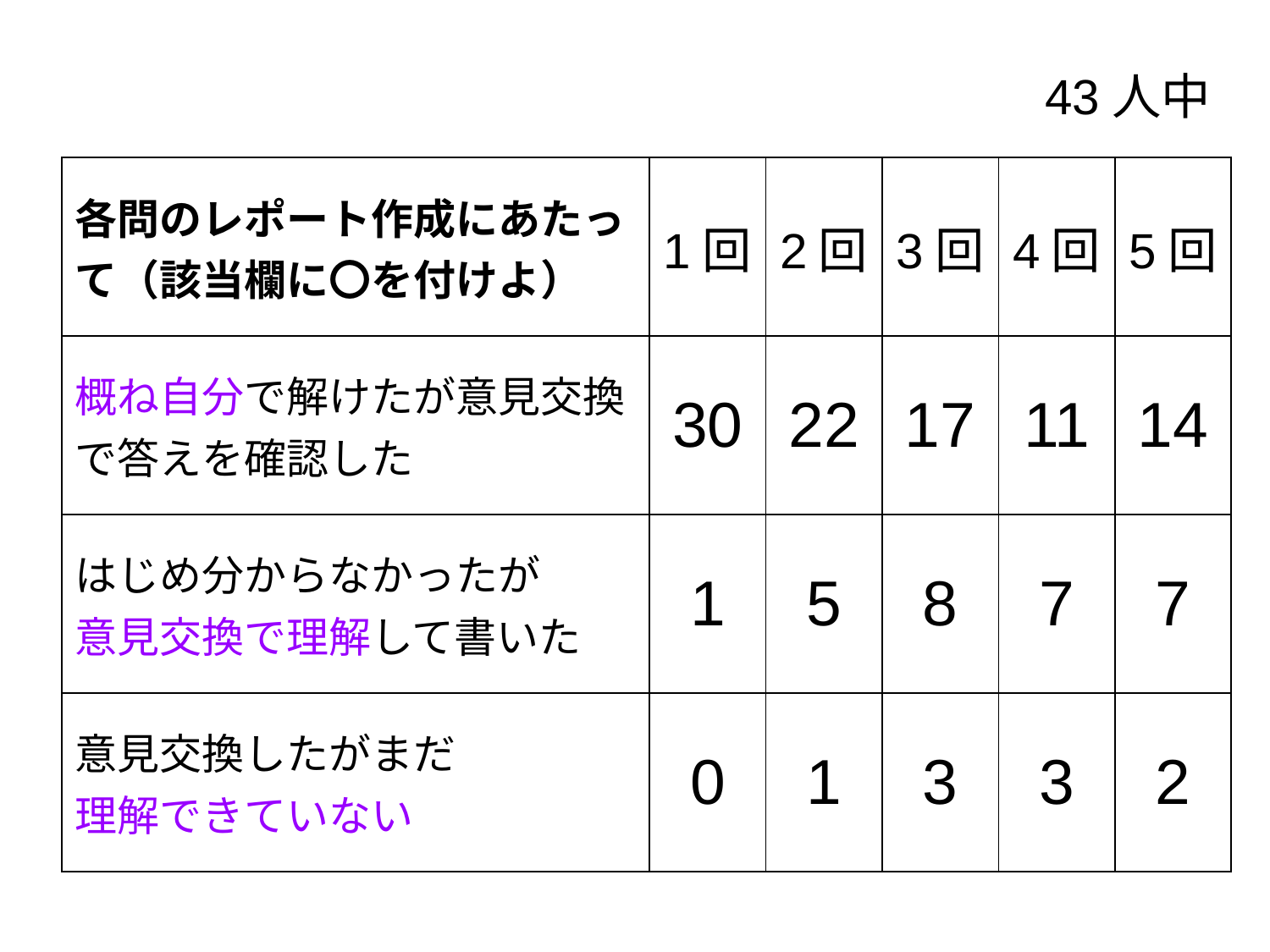

43人中
| 各問のレポート作成にあたって（該当欄に〇を付けよ） | 1回 | 2回 | 3回 | 4回 | 5回 |
| --- | --- | --- | --- | --- | --- |
| 概ね自分で解けたが意見交換で答えを確認した | 30 | 22 | 17 | 11 | 14 |
| はじめ分からなかったが 意見交換で理解して書いた | 1 | 5 | 8 | 7 | 7 |
| 意見交換したがまだ 理解できていない | 0 | 1 | 3 | 3 | 2 |